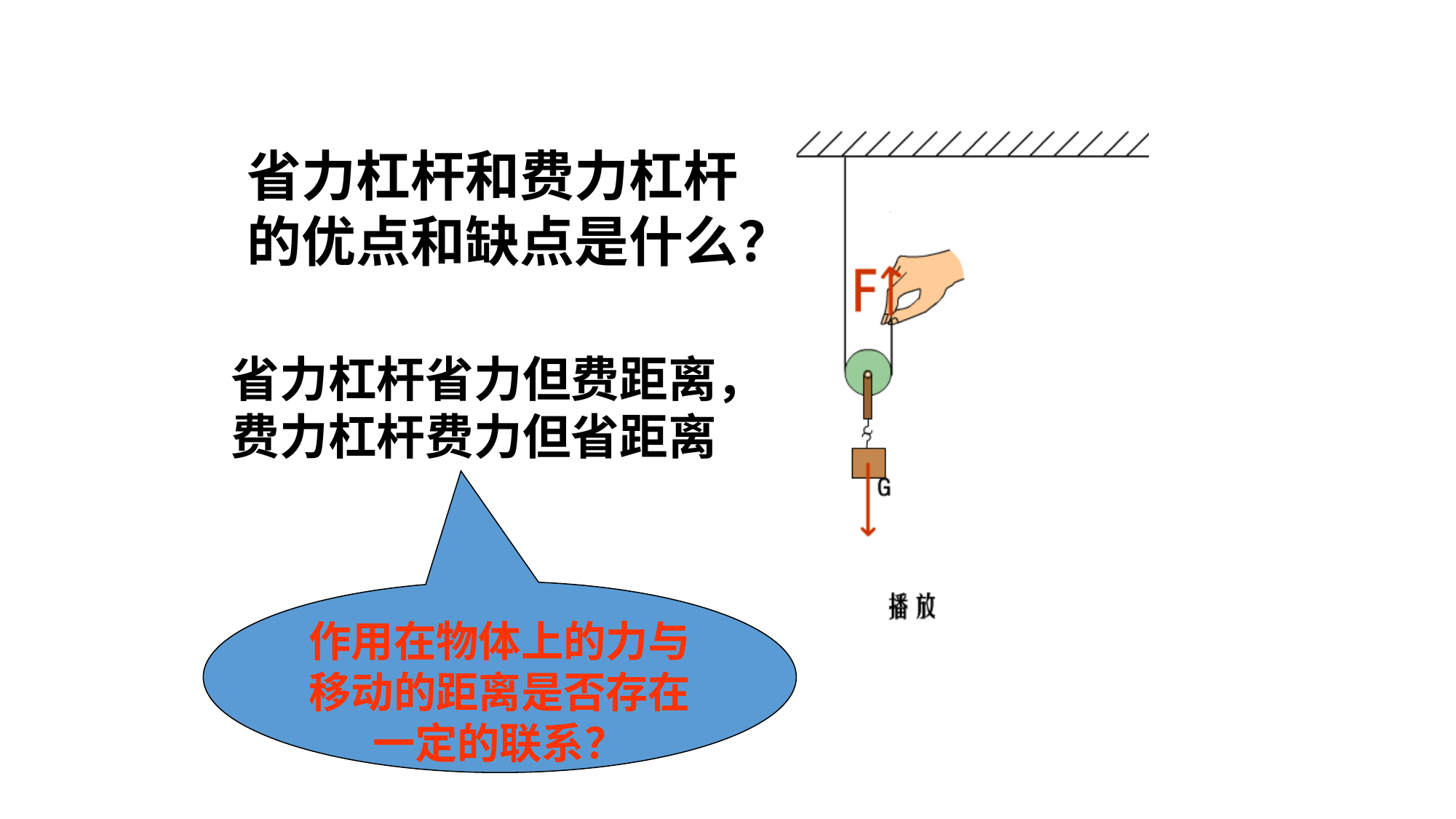

回忆：
省力杠杆和费力杠杆
的优点和缺点是什么？
省力杠杆省力但费距离，
费力杠杆费力但省距离
作用在物体上的力与移动的距离是否存在一定的联系？